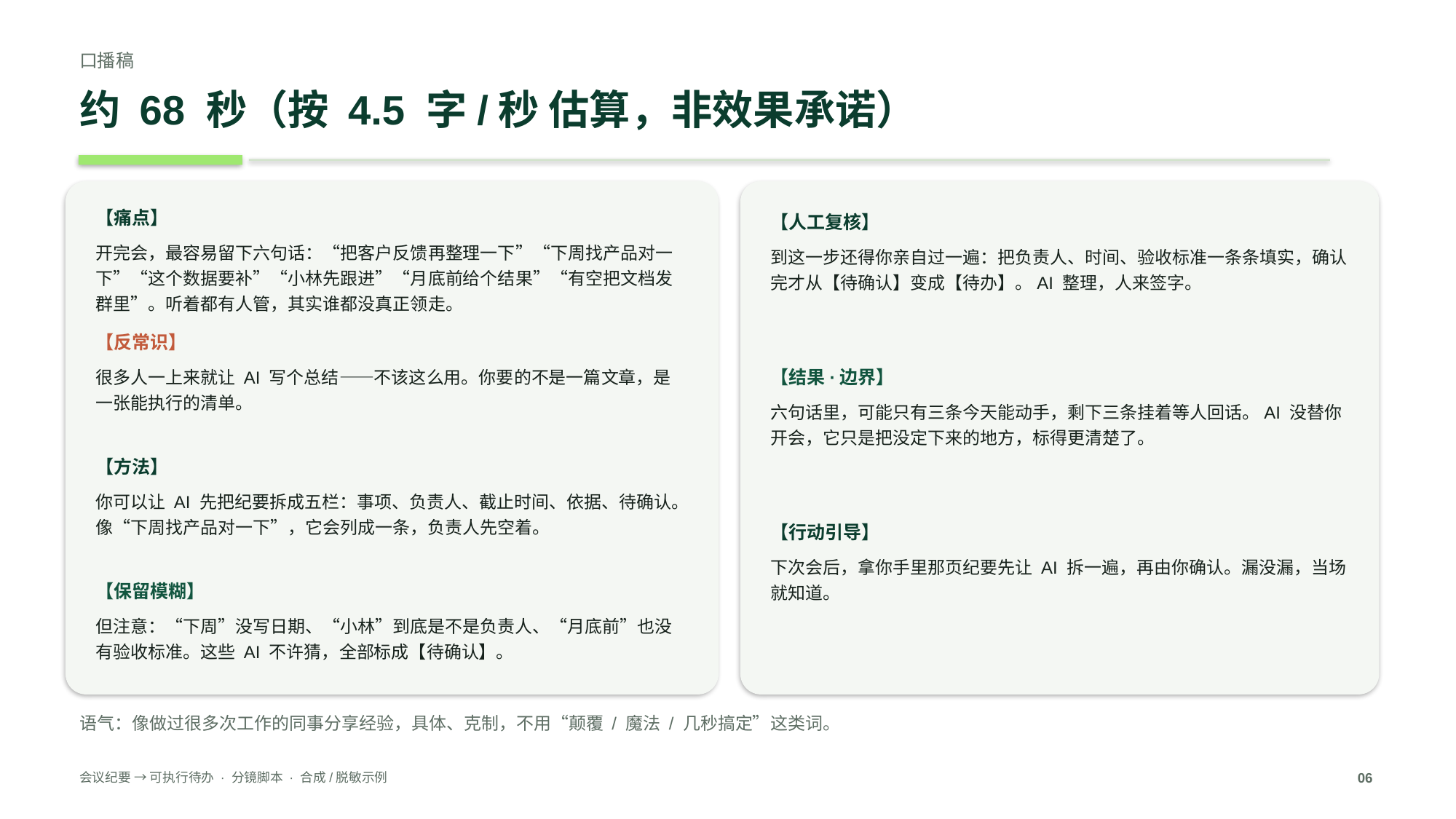

口播稿
约 68 秒（按 4.5 字/秒 估算，非效果承诺）

【痛点】
【人工复核】
开完会，最容易留下六句话：“把客户反馈再整理一下”“下周找产品对一下”“这个数据要补”“小林先跟进”“月底前给个结果”“有空把文档发群里”。听着都有人管，其实谁都没真正领走。
到这一步还得你亲自过一遍：把负责人、时间、验收标准一条条填实，确认完才从【待确认】变成【待办】。AI 整理，人来签字。
【反常识】
很多人一上来就让 AI 写个总结——不该这么用。你要的不是一篇文章，是一张能执行的清单。
【结果·边界】
六句话里，可能只有三条今天能动手，剩下三条挂着等人回话。AI 没替你开会，它只是把没定下来的地方，标得更清楚了。
【方法】
你可以让 AI 先把纪要拆成五栏：事项、负责人、截止时间、依据、待确认。像“下周找产品对一下”，它会列成一条，负责人先空着。
【行动引导】
下次会后，拿你手里那页纪要先让 AI 拆一遍，再由你确认。漏没漏，当场就知道。
【保留模糊】
但注意：“下周”没写日期、“小林”到底是不是负责人、“月底前”也没有验收标准。这些 AI 不许猜，全部标成【待确认】。
语气：像做过很多次工作的同事分享经验，具体、克制，不用“颠覆 / 魔法 / 几秒搞定”这类词。
会议纪要 → 可执行待办 · 分镜脚本 · 合成/脱敏示例
06